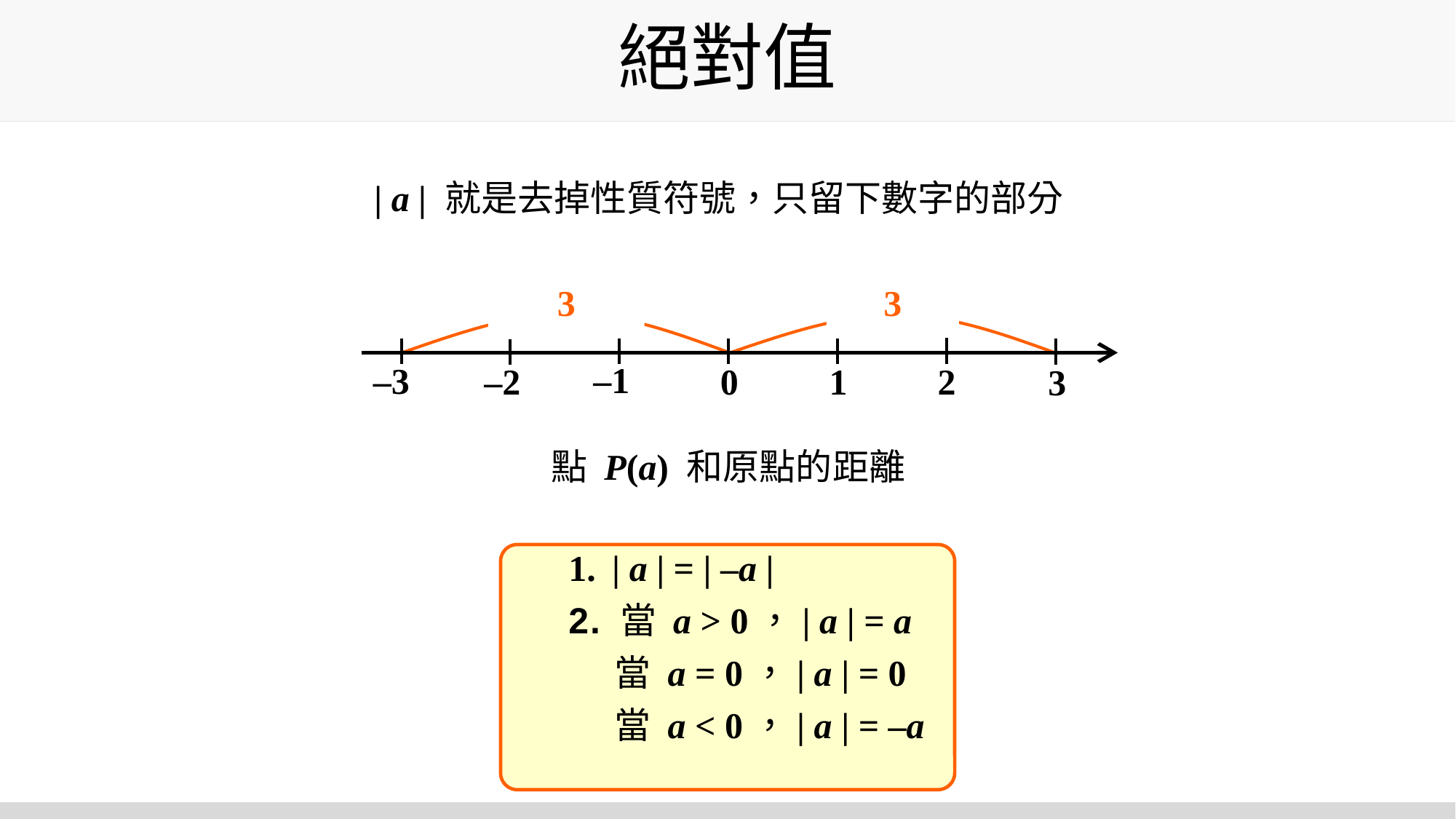

# 絕對值
| a | 就是去掉性質符號，只留下數字的部分
3

3

–1
–3
–2
1
0
2
3
點 P(a) 和原點的距離
 | a | = | –a |
 當 a > 0，| a | = a
       當 a = 0，| a | = 0
       當 a < 0，| a | = –a